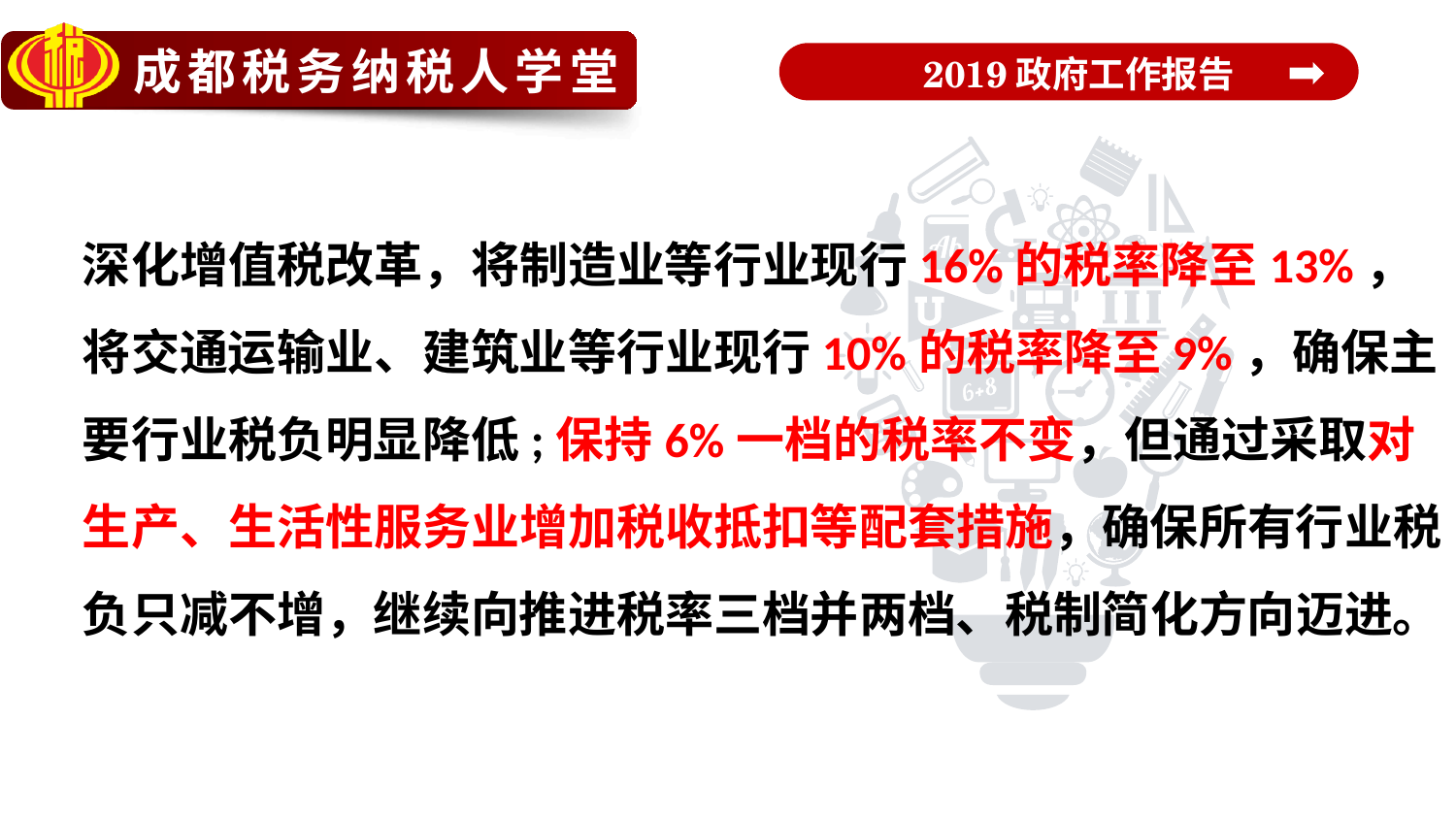

2019政府工作报告

深化增值税改革，将制造业等行业现行16%的税率降至13%，将交通运输业、建筑业等行业现行10%的税率降至9%，确保主要行业税负明显降低;保持6%一档的税率不变，但通过采取对生产、生活性服务业增加税收抵扣等配套措施，确保所有行业税负只减不增，继续向推进税率三档并两档、税制简化方向迈进。